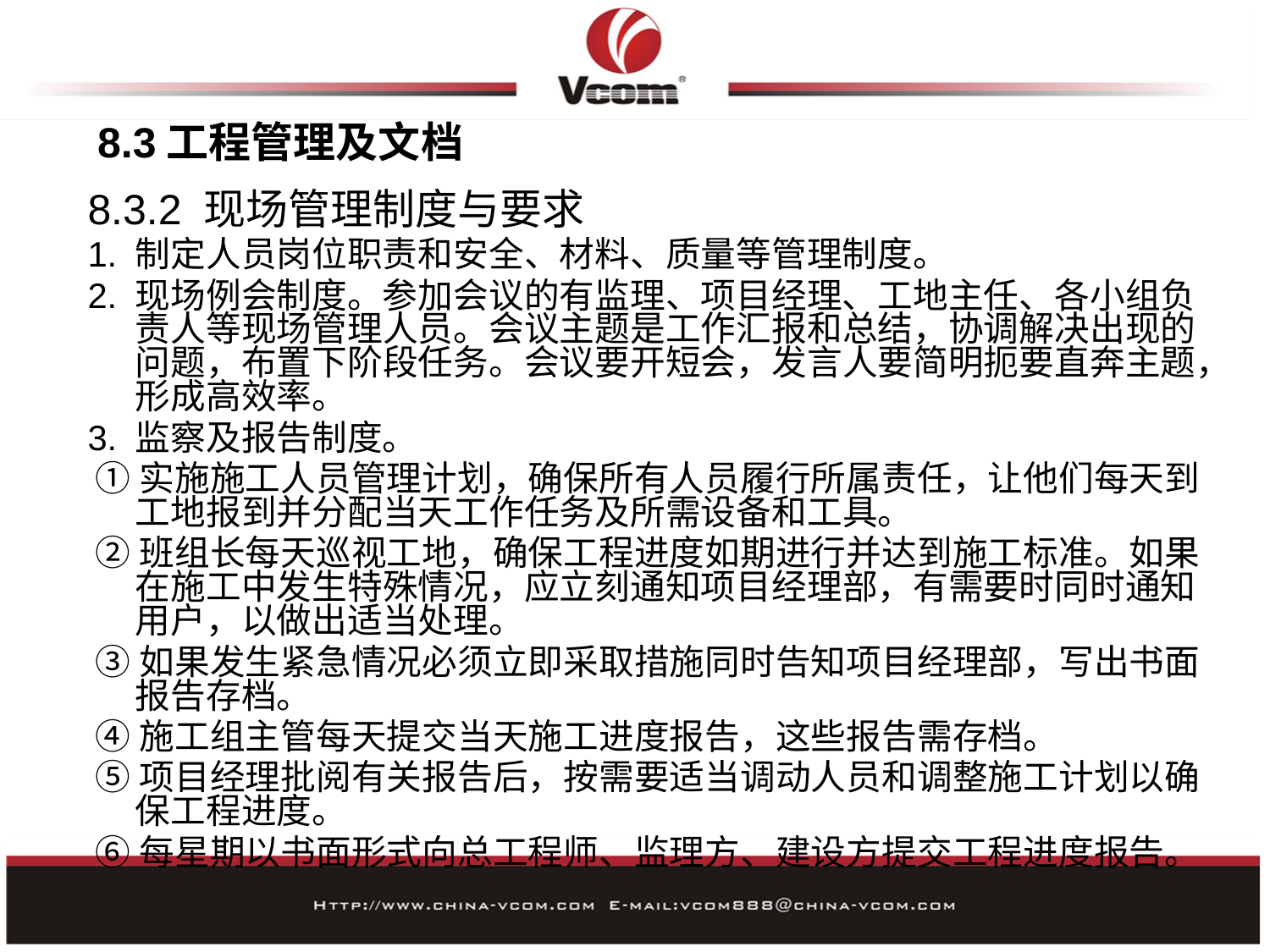

# 8.3工程管理及文档
8.3.2 现场管理制度与要求
1. 制定人员岗位职责和安全、材料、质量等管理制度。
2. 现场例会制度。参加会议的有监理、项目经理、工地主任、各小组负责人等现场管理人员。会议主题是工作汇报和总结，协调解决出现的问题，布置下阶段任务。会议要开短会，发言人要简明扼要直奔主题，形成高效率。
3. 监察及报告制度。
 ①实施施工人员管理计划，确保所有人员履行所属责任，让他们每天到工地报到并分配当天工作任务及所需设备和工具。
 ②班组长每天巡视工地，确保工程进度如期进行并达到施工标准。如果在施工中发生特殊情况，应立刻通知项目经理部，有需要时同时通知用户，以做出适当处理。
 ③如果发生紧急情况必须立即采取措施同时告知项目经理部，写出书面报告存档。
 ④施工组主管每天提交当天施工进度报告，这些报告需存档。
 ⑤项目经理批阅有关报告后，按需要适当调动人员和调整施工计划以确保工程进度。
 ⑥每星期以书面形式向总工程师、监理方、建设方提交工程进度报告。